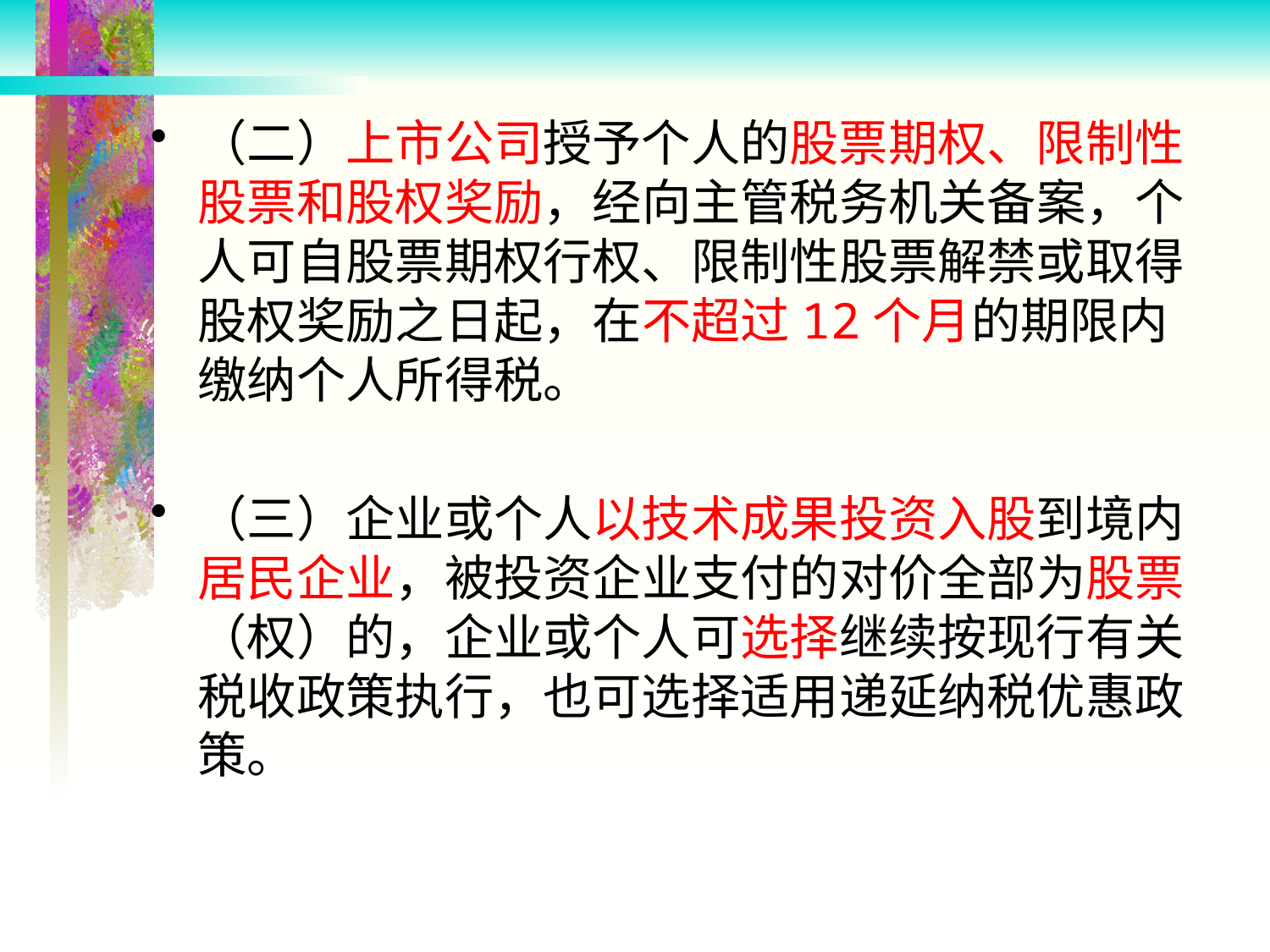

（二）上市公司授予个人的股票期权、限制性股票和股权奖励，经向主管税务机关备案，个人可自股票期权行权、限制性股票解禁或取得股权奖励之日起，在不超过12个月的期限内缴纳个人所得税。

（三）企业或个人以技术成果投资入股到境内居民企业，被投资企业支付的对价全部为股票（权）的，企业或个人可选择继续按现行有关税收政策执行，也可选择适用递延纳税优惠政策。